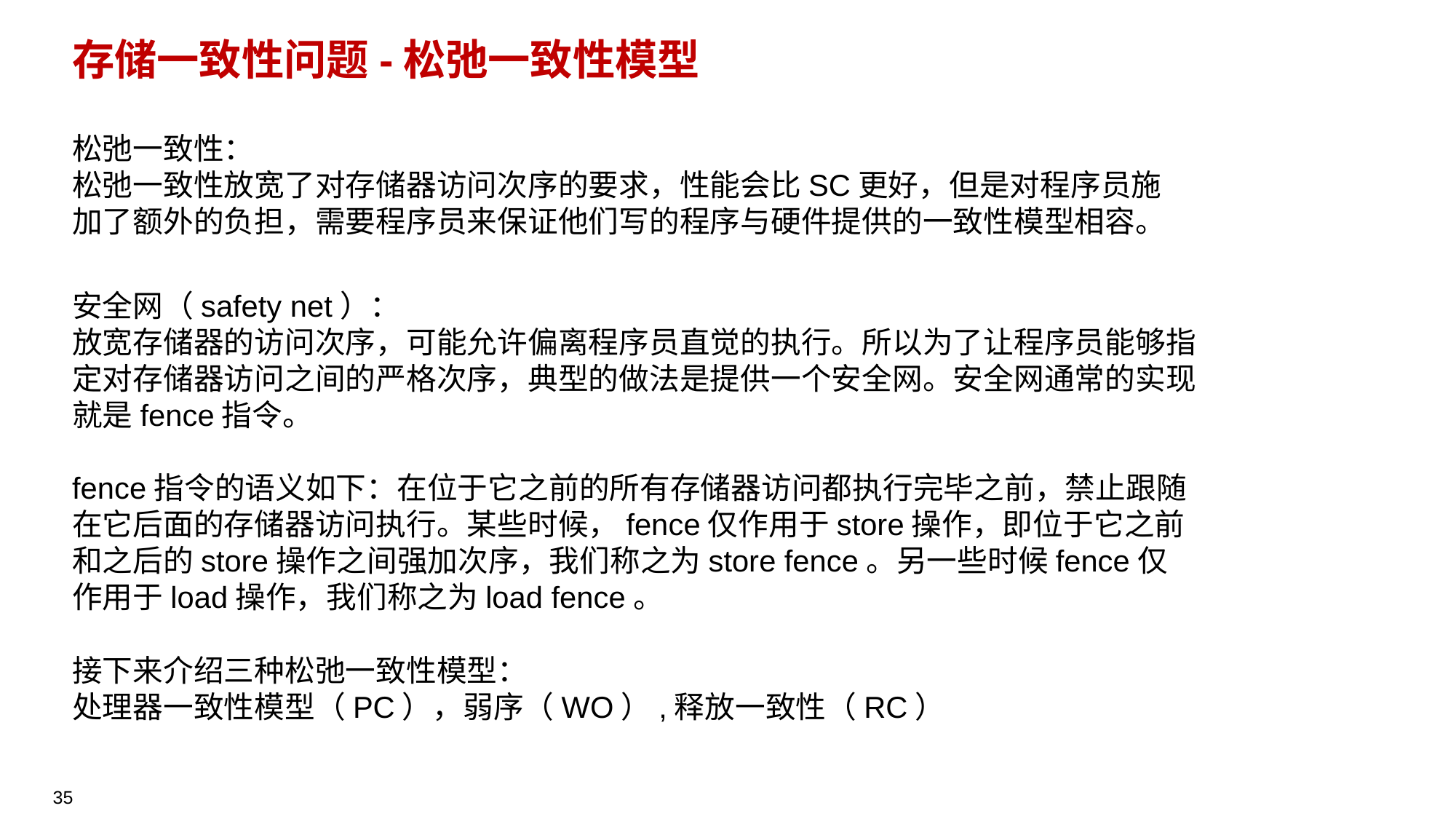

# 存储一致性问题-松弛一致性模型
松弛一致性：
松弛一致性放宽了对存储器访问次序的要求，性能会比SC更好，但是对程序员施加了额外的负担，需要程序员来保证他们写的程序与硬件提供的一致性模型相容。
安全网（safety net）：
放宽存储器的访问次序，可能允许偏离程序员直觉的执行。所以为了让程序员能够指定对存储器访问之间的严格次序，典型的做法是提供一个安全网。安全网通常的实现就是fence指令。

fence指令的语义如下：在位于它之前的所有存储器访问都执行完毕之前，禁止跟随在它后面的存储器访问执行。某些时候，fence仅作用于store操作，即位于它之前和之后的store操作之间强加次序，我们称之为store fence。另一些时候fence仅作用于load操作，我们称之为load fence。

接下来介绍三种松弛一致性模型：
处理器一致性模型（PC），弱序（WO）,释放一致性（RC）